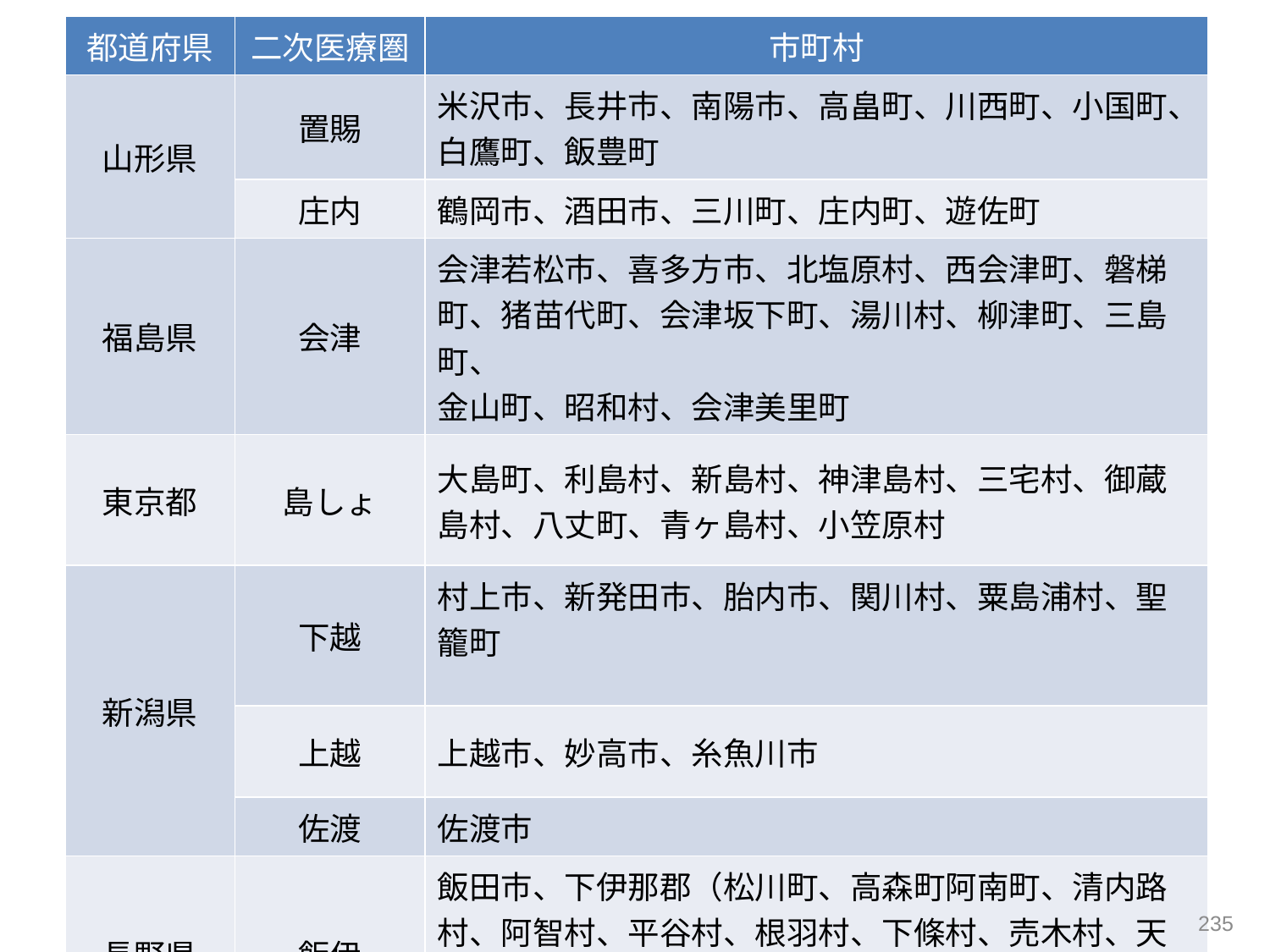

| 都道府県 | 二次医療圏 | 市町村 |
| --- | --- | --- |
| 山形県 | 置賜 | 米沢市、長井市、南陽市、高畠町、川西町、小国町、 白鷹町、飯豊町 |
|  | 庄内 | 鶴岡市、酒田市、三川町、庄内町、遊佐町 |
| 福島県 | 会津 | 会津若松市、喜多方市、北塩原村、西会津町、磐梯町、猪苗代町、会津坂下町、湯川村、柳津町、三島町、 金山町、昭和村、会津美里町 |
| 東京都 | 島しょ | 大島町、利島村、新島村、神津島村、三宅村、御蔵島村、八丈町、青ヶ島村、小笠原村 |
| 新潟県 | 下越 | 村上市、新発田市、胎内市、関川村、粟島浦村、聖籠町 |
|  | 上越 | 上越市、妙高市、糸魚川市 |
|  | 佐渡 | 佐渡市 |
| 長野県 | 飯伊 | 飯田市、下伊那郡（松川町、高森町阿南町、清内路村、阿智村、平谷村、根羽村、下條村、売木村、天龍村、 泰阜村、喬木村、豊丘村、大鹿村） |
235